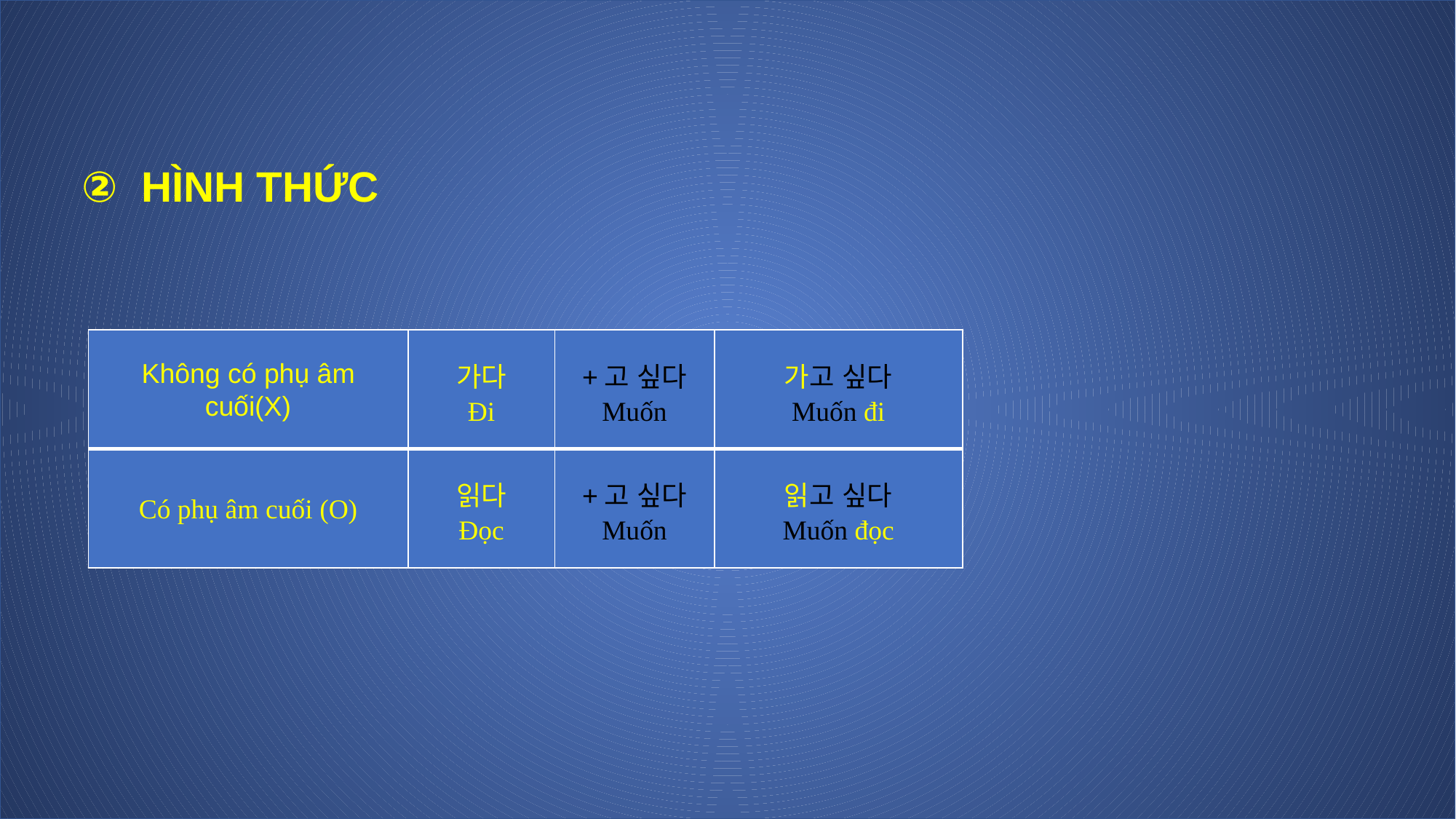

②  HÌNH THỨC
| Không có phụ âm cuối(X) | 가다 Đi | +고 싶다 Muốn | 가고 싶다 Muốn đi |
| --- | --- | --- | --- |
| Có phụ âm cuối (O) | 읽다 Đọc | +고 싶다 Muốn | 읽고 싶다 Muốn đọc |